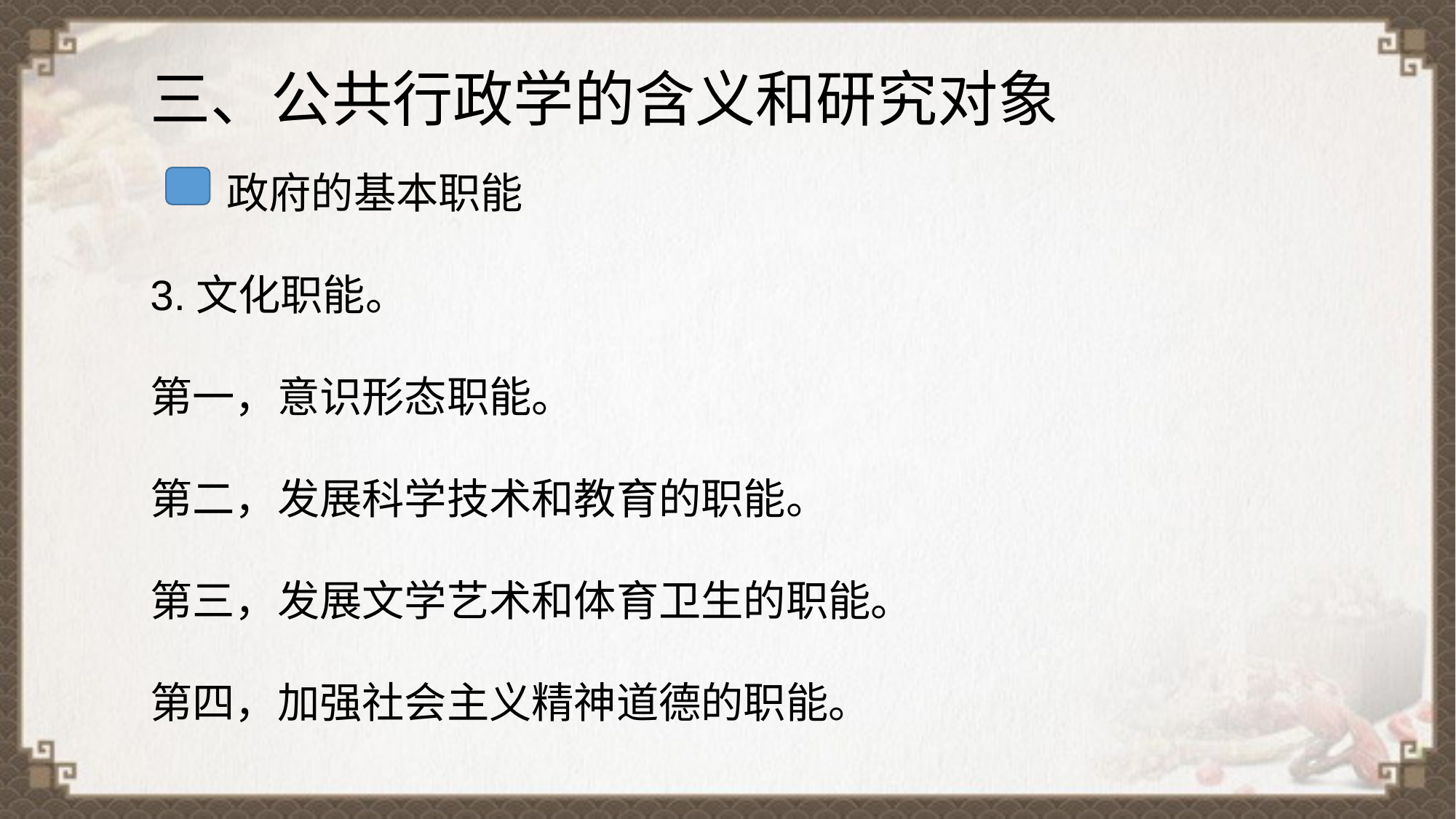

三、公共行政学的含义和研究对象
       政府的基本职能

3.文化职能。

第一，意识形态职能。

第二，发展科学技术和教育的职能。

第三，发展文学艺术和体育卫生的职能。

第四，加强社会主义精神道德的职能。